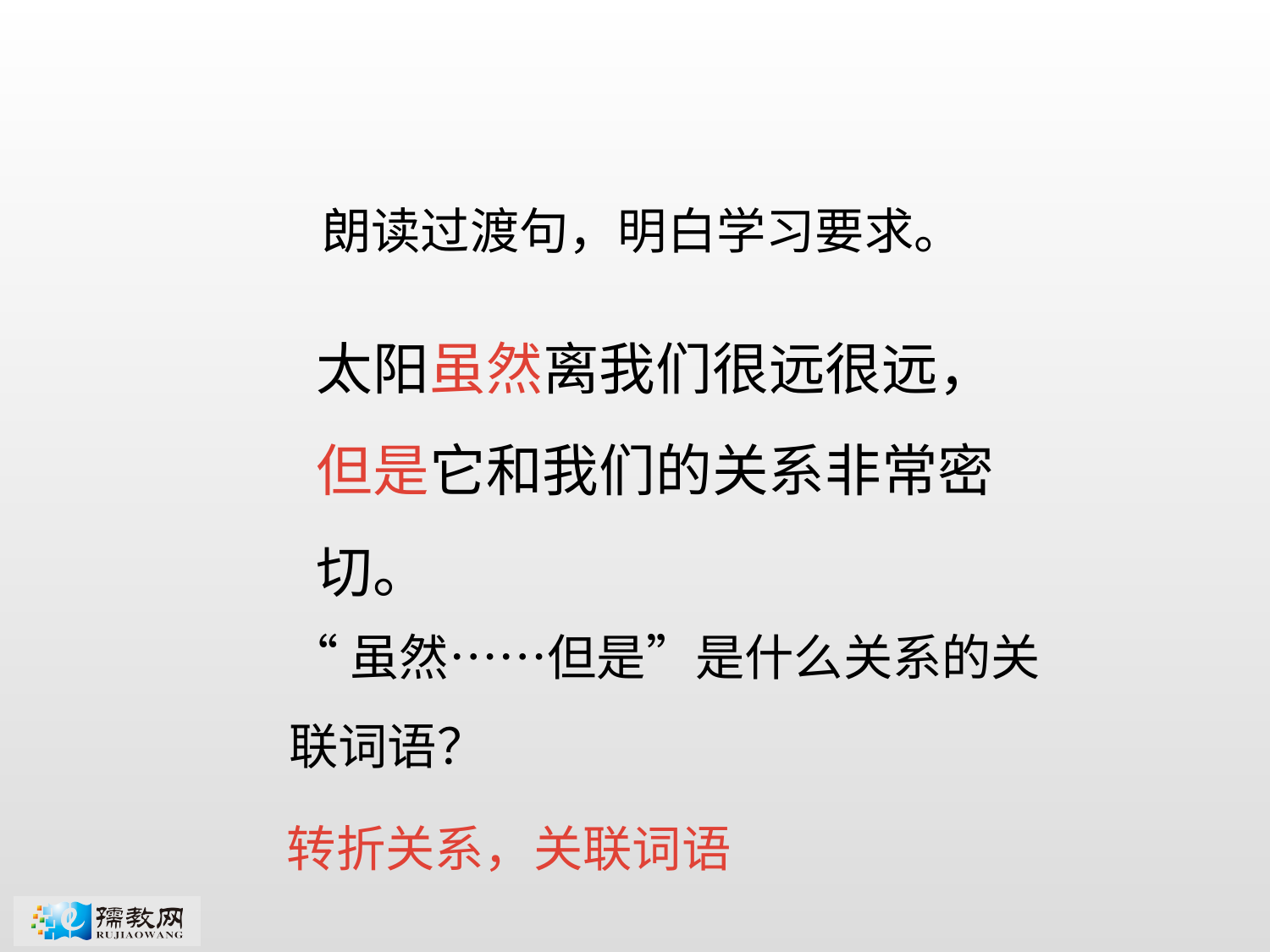

朗读过渡句，明白学习要求。
太阳虽然离我们很远很远，但是它和我们的关系非常密切。
“虽然……但是”是什么关系的关联词语？
转折关系，关联词语